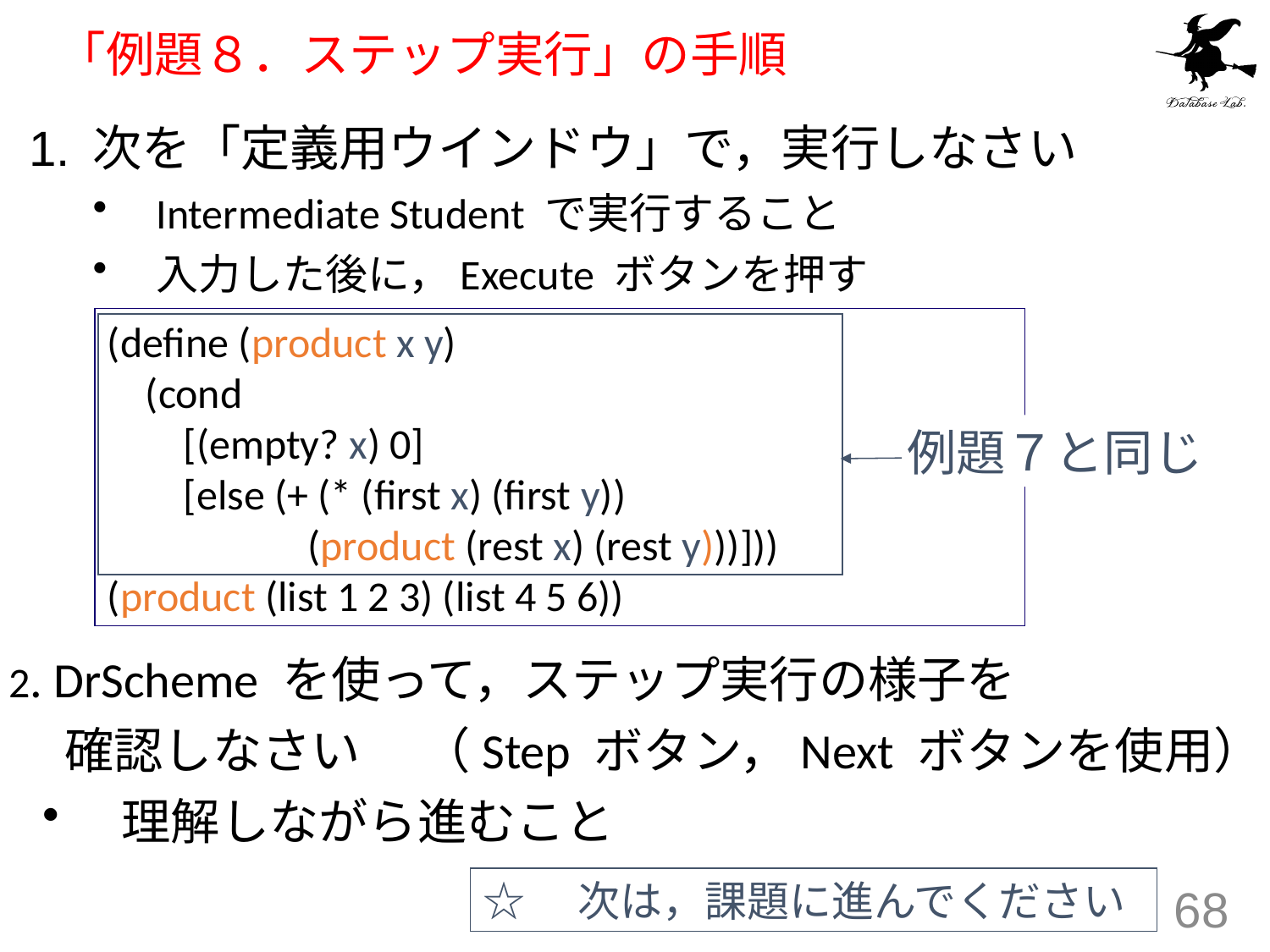

# 「例題８．ステップ実行」の手順
次を「定義用ウインドウ」で，実行しなさい
Intermediate Student で実行すること
入力した後に，Execute ボタンを押す
(define (product x y)
    (cond
        [(empty? x) 0]
        [else (+ (* (first x) (first y))
                     (product (rest x) (rest y)))]))
(product (list 1 2 3) (list 4 5 6))

例題７と同じ

2. DrScheme を使って，ステップ実行の様子を
    確認しなさい　 （Step ボタン，Next ボタンを使用）
　理解しながら進むこと
☆　次は，課題に進んでください
68